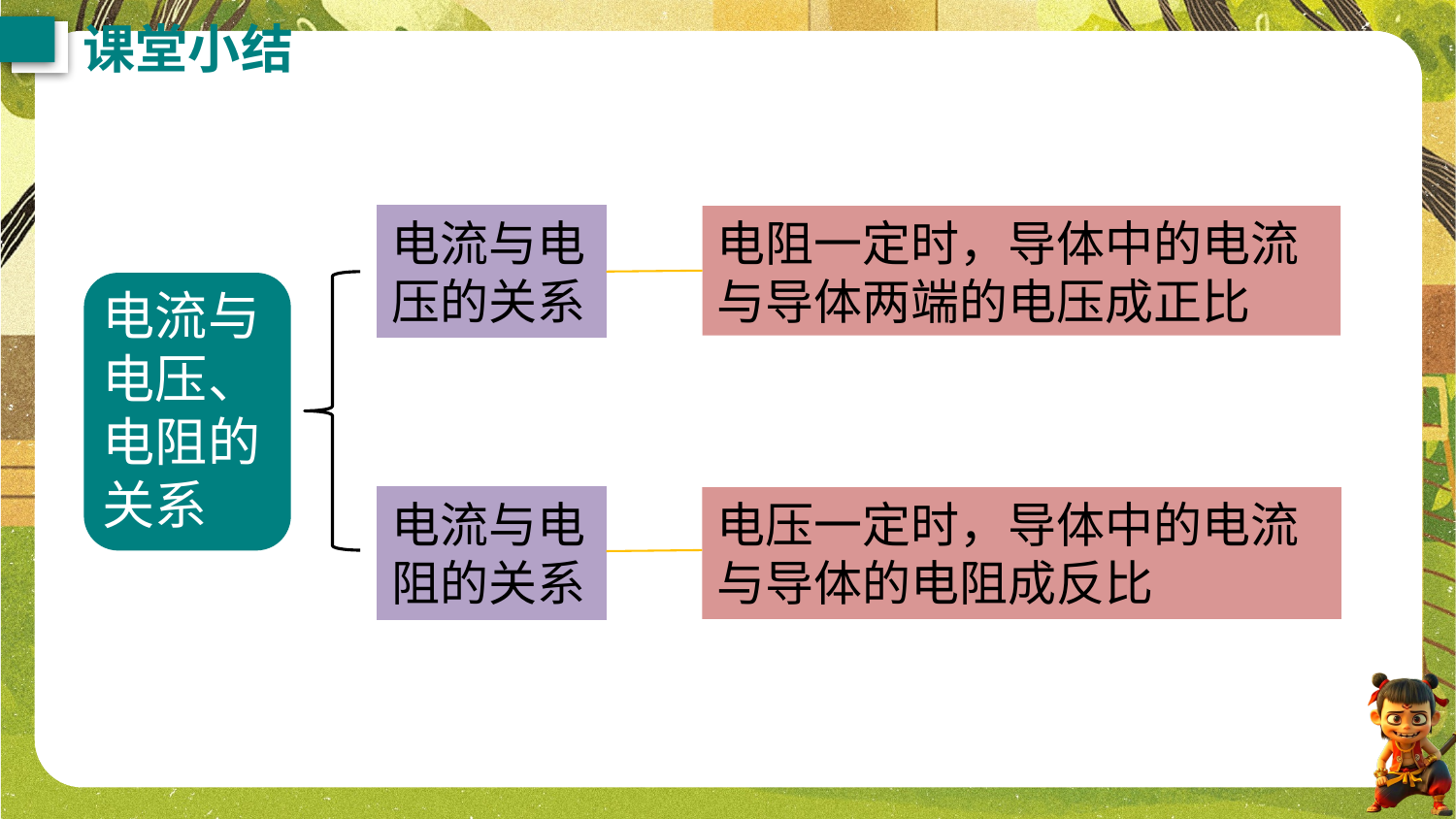

课堂小结

电流与电压的关系
电阻一定时，导体中的电流与导体两端的电压成正比

电流与电压、电阻的关系
电压一定时，导体中的电流与导体的电阻成反比
电流与电阻的关系